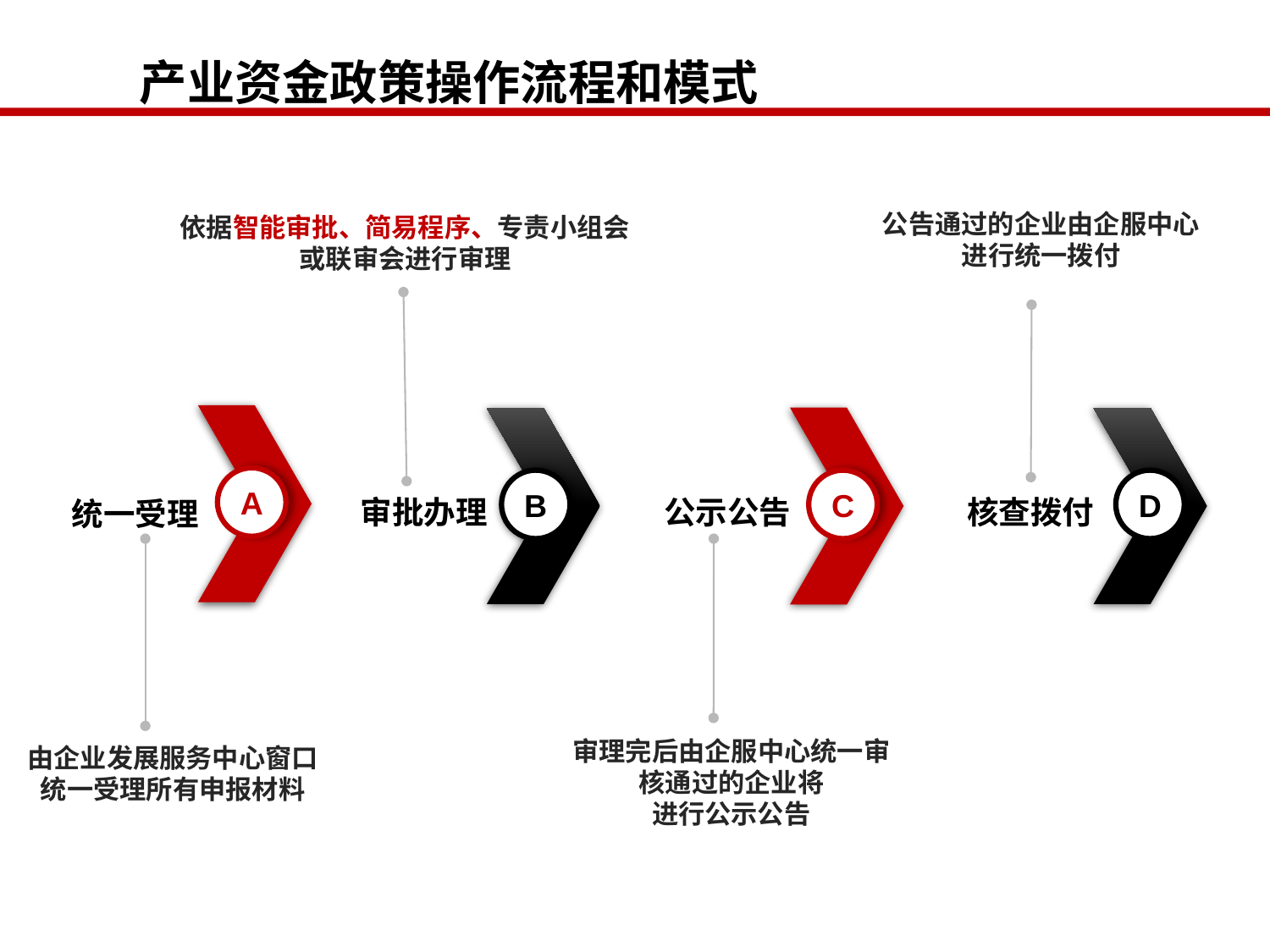

产业资金政策操作流程和模式

公告通过的企业由企服中心
进行统一拨付
依据智能审批、简易程序、专责小组会
或联审会进行审理

A

B

C

D
B
审批办理
公示公告
核查拨付
统一受理
审理完后由企服中心统一审核通过的企业将
进行公示公告
由企业发展服务中心窗口
统一受理所有申报材料